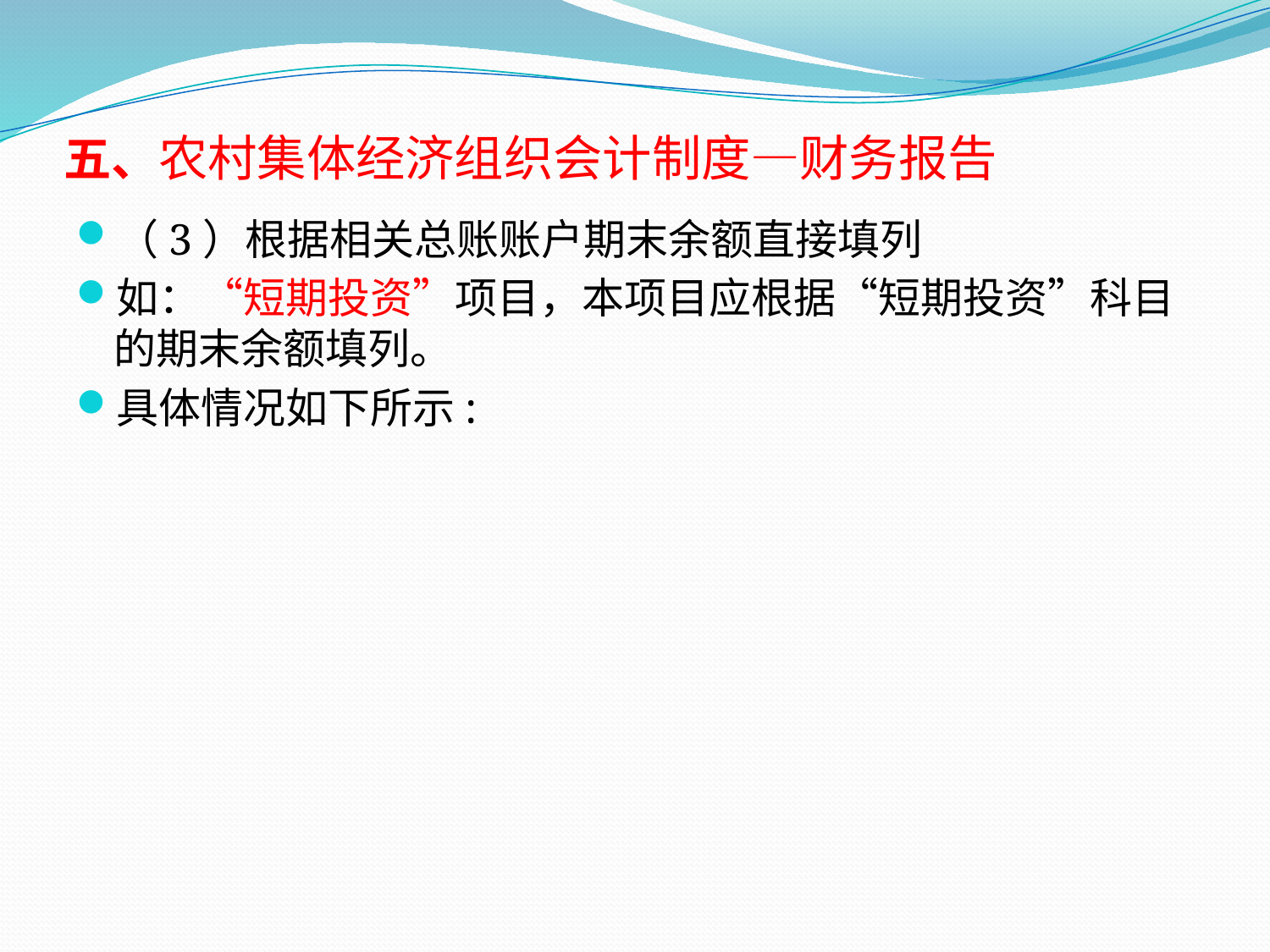

# 五、农村集体经济组织会计制度—财务报告
（3）根据相关总账账户期末余额直接填列
如：“短期投资”项目，本项目应根据“短期投资”科目的期末余额填列。
具体情况如下所示: